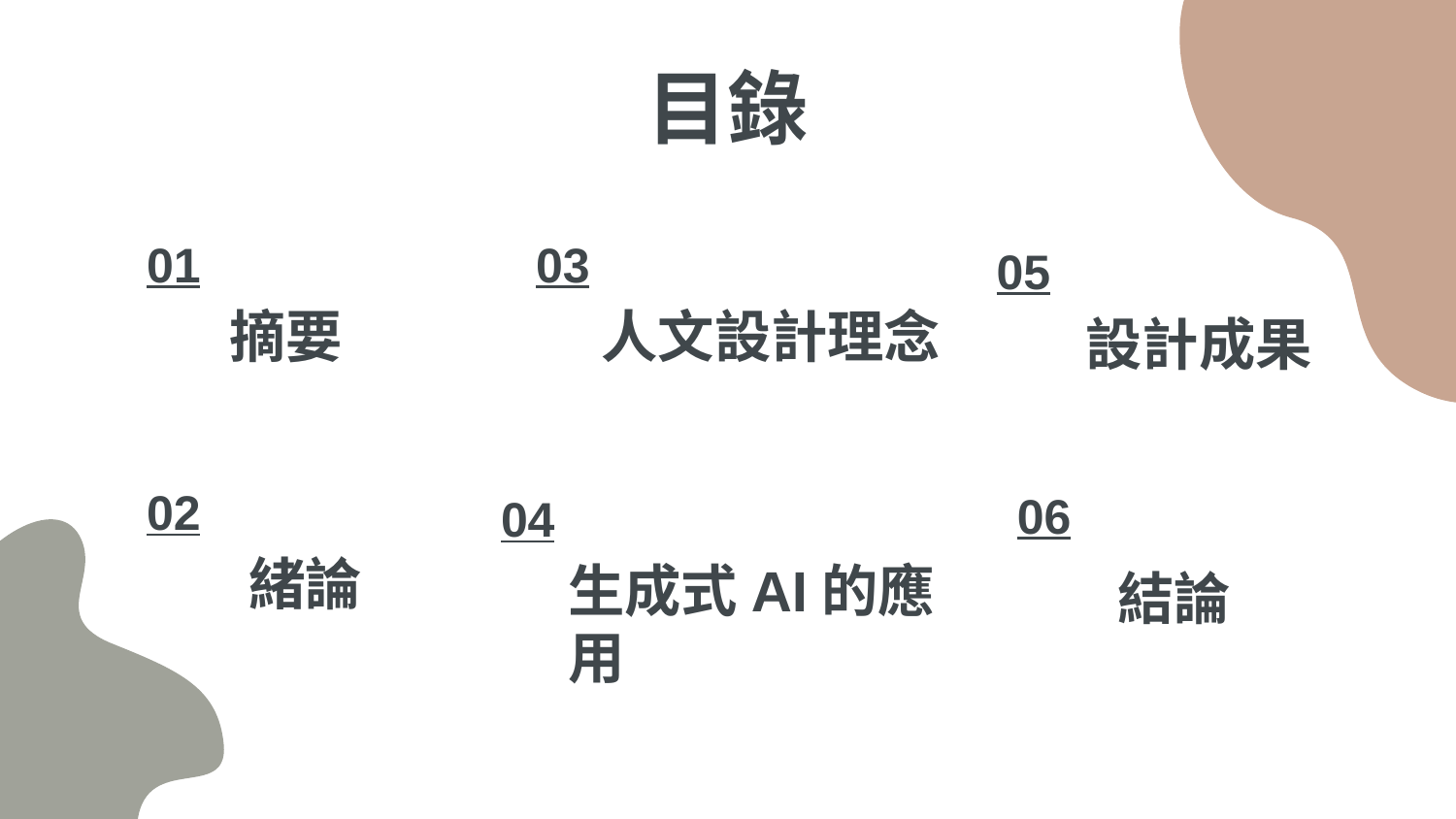

# 目錄
01
03
05
摘要
人文設計理念
設計成果
02
06
04
緒論
生成式AI的應用
結論